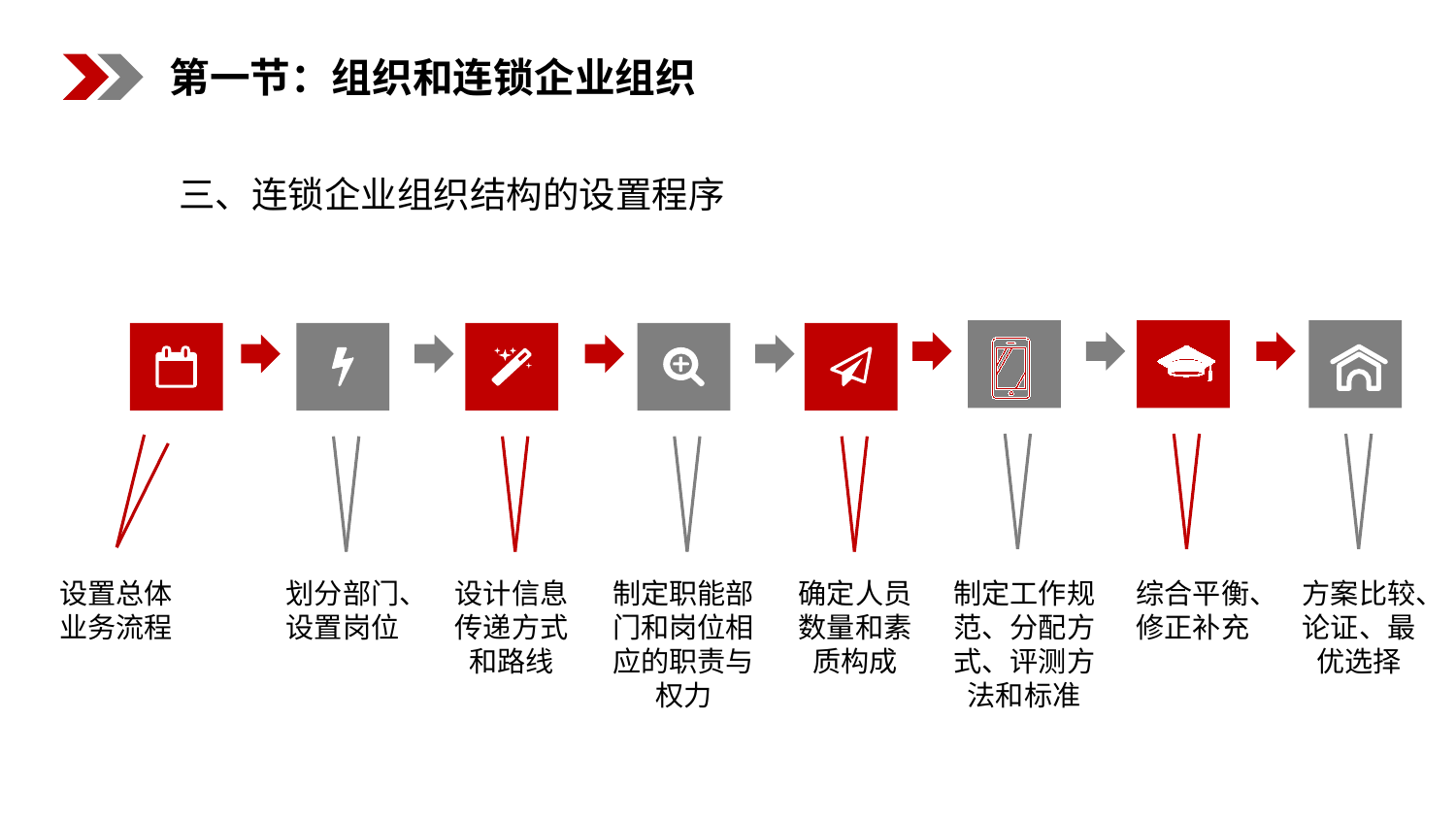

第一节：组织和连锁企业组织

三、连锁企业组织结构的设置程序

设置总体业务流程
划分部门、设置岗位
设计信息传递方式和路线
制定职能部门和岗位相应的职责与权力
确定人员数量和素质构成
制定工作规范、分配方式、评测方法和标准
综合平衡、修正补充
方案比较、论证、最优选择